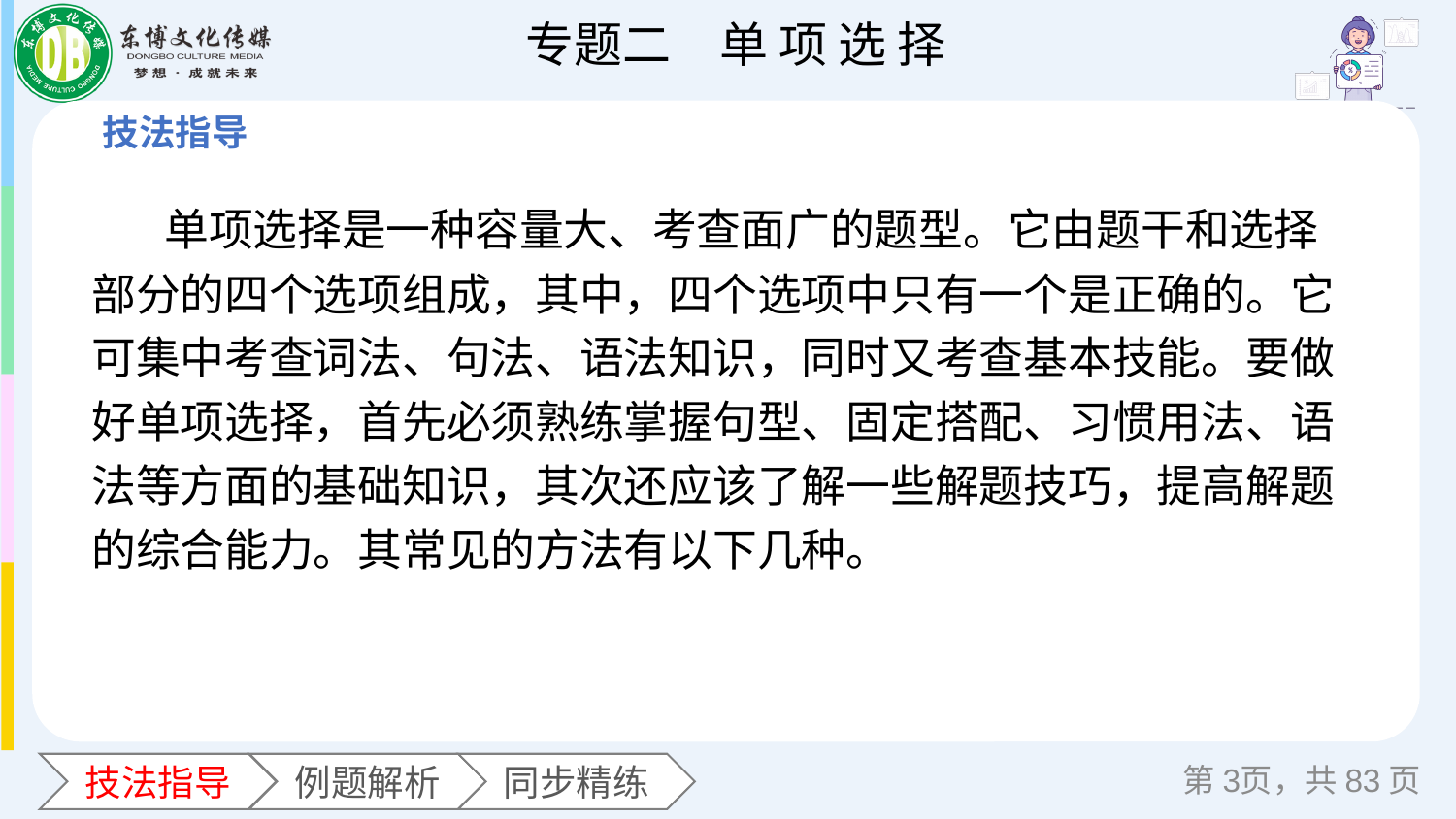

单项选择是一种容量大、考查面广的题型。它由题干和选择部分的四个选项组成，其中，四个选项中只有一个是正确的。它可集中考查词法、句法、语法知识，同时又考查基本技能。要做好单项选择，首先必须熟练掌握句型、固定搭配、习惯用法、语法等方面的基础知识，其次还应该了解一些解题技巧，提高解题的综合能力。其常见的方法有以下几种。
第3页，共83页